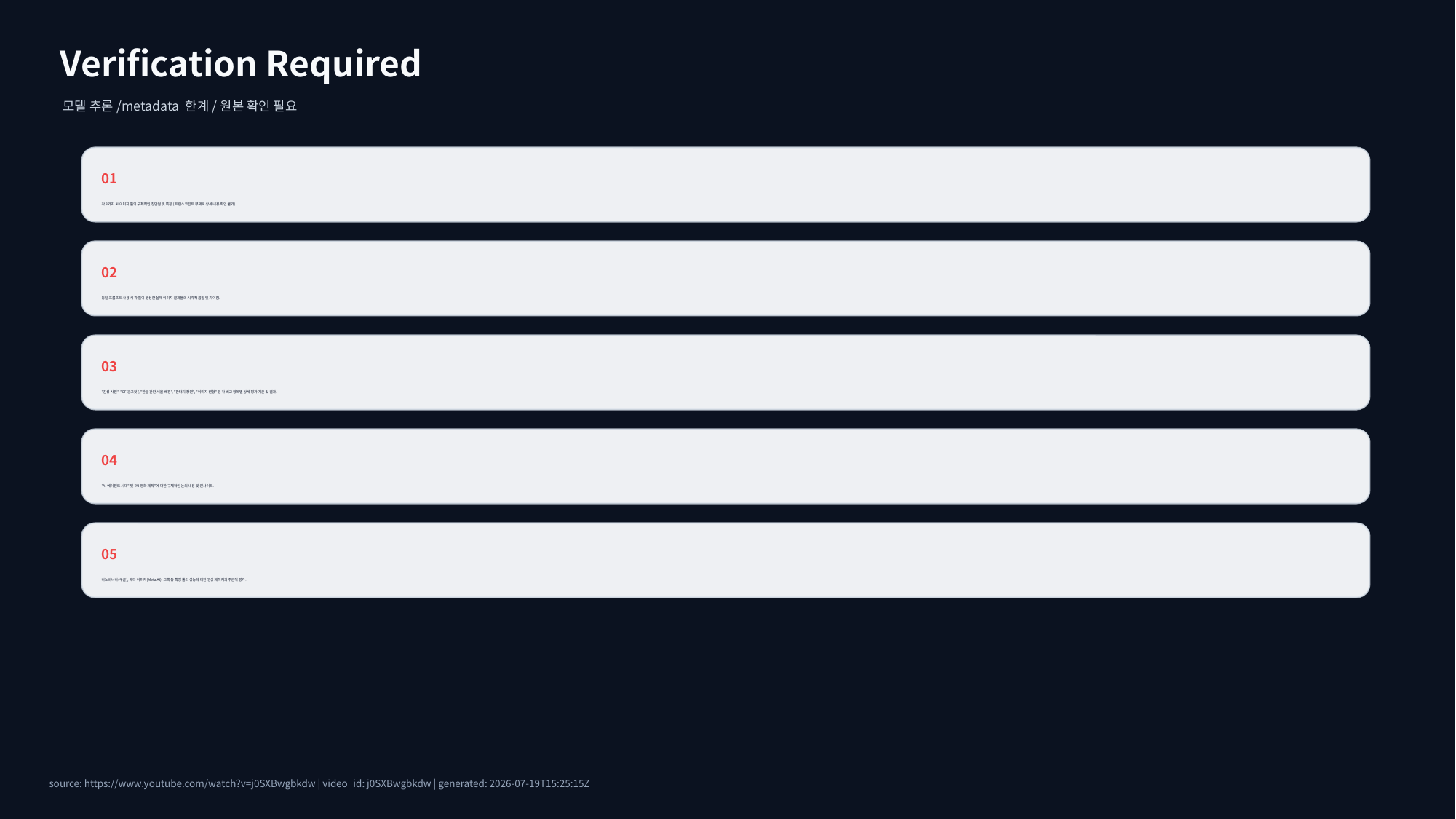

Verification Required
모델 추론/metadata 한계/원본 확인 필요

01
각 8가지 AI 이미지 툴의 구체적인 장단점 및 특징 (트랜스크립트 부재로 상세 내용 확인 불가).

02
동일 프롬프트 사용 시 각 툴이 생성한 실제 이미지 결과물의 시각적 품질 및 차이점.

03
"감성 사진", "CF 광고컷", "한글 간판 서울 배경", "판타지 장면", "이미지 변형" 등 각 비교 항목별 상세 평가 기준 및 결과.

04
"AI 에이전트 시대" 및 "AI 영화 제작"에 대한 구체적인 논의 내용 및 인사이트.

05
나노바나나(구글), 메타 이미지(Meta AI), 그록 등 특정 툴의 성능에 대한 영상 제작자의 주관적 평가.
source: https://www.youtube.com/watch?v=j0SXBwgbkdw | video_id: j0SXBwgbkdw | generated: 2026-07-19T15:25:15Z